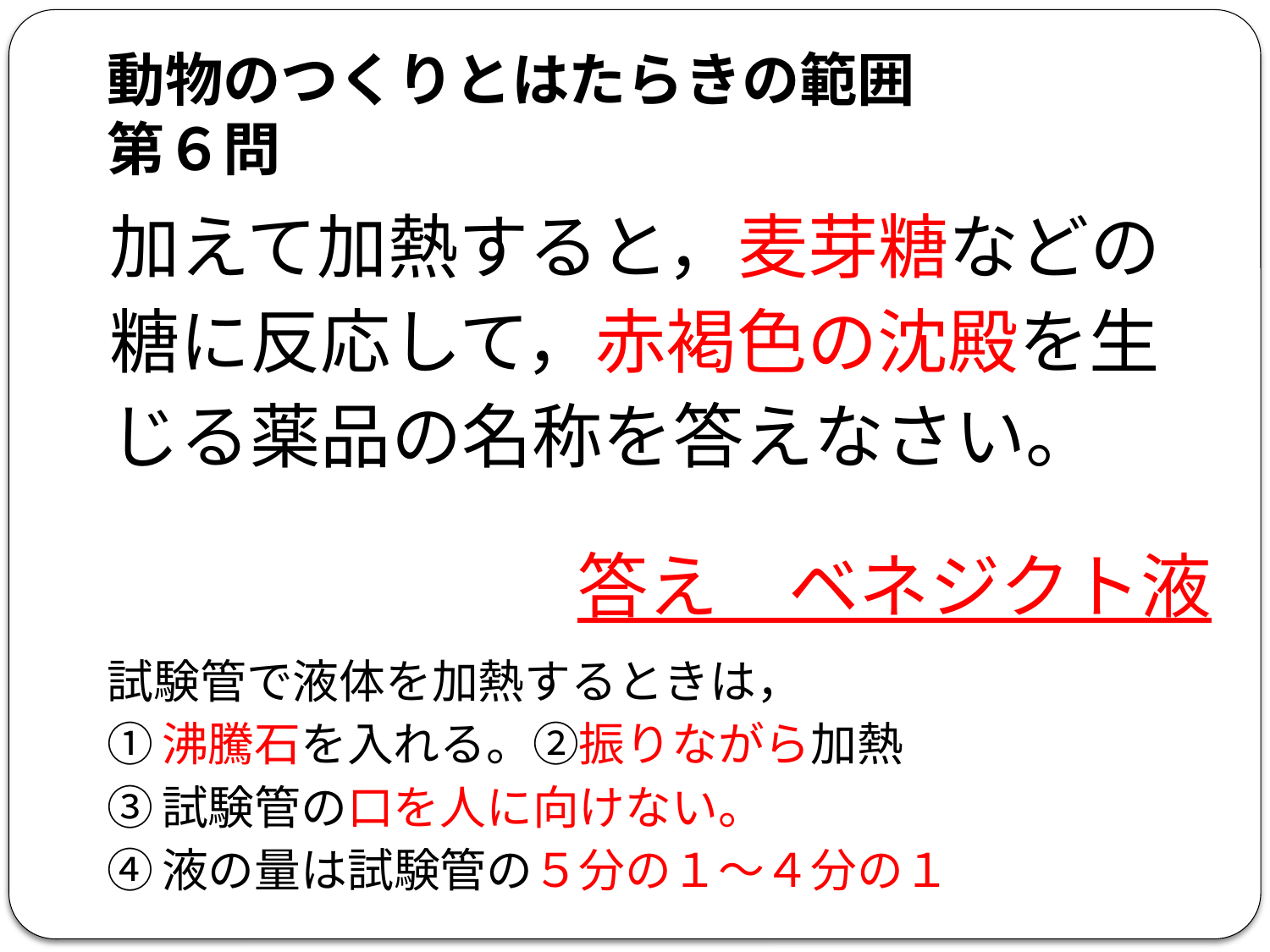

# 動物のつくりとはたらきの範囲 第６問
加えて加熱すると，麦芽糖などの
糖に反応して，赤褐色の沈殿を生
じる薬品の名称を答えなさい。
答え　ベネジクト液
試験管で液体を加熱するときは，
①沸騰石を入れる。②振りながら加熱
③試験管の口を人に向けない。
④液の量は試験管の５分の１～４分の１